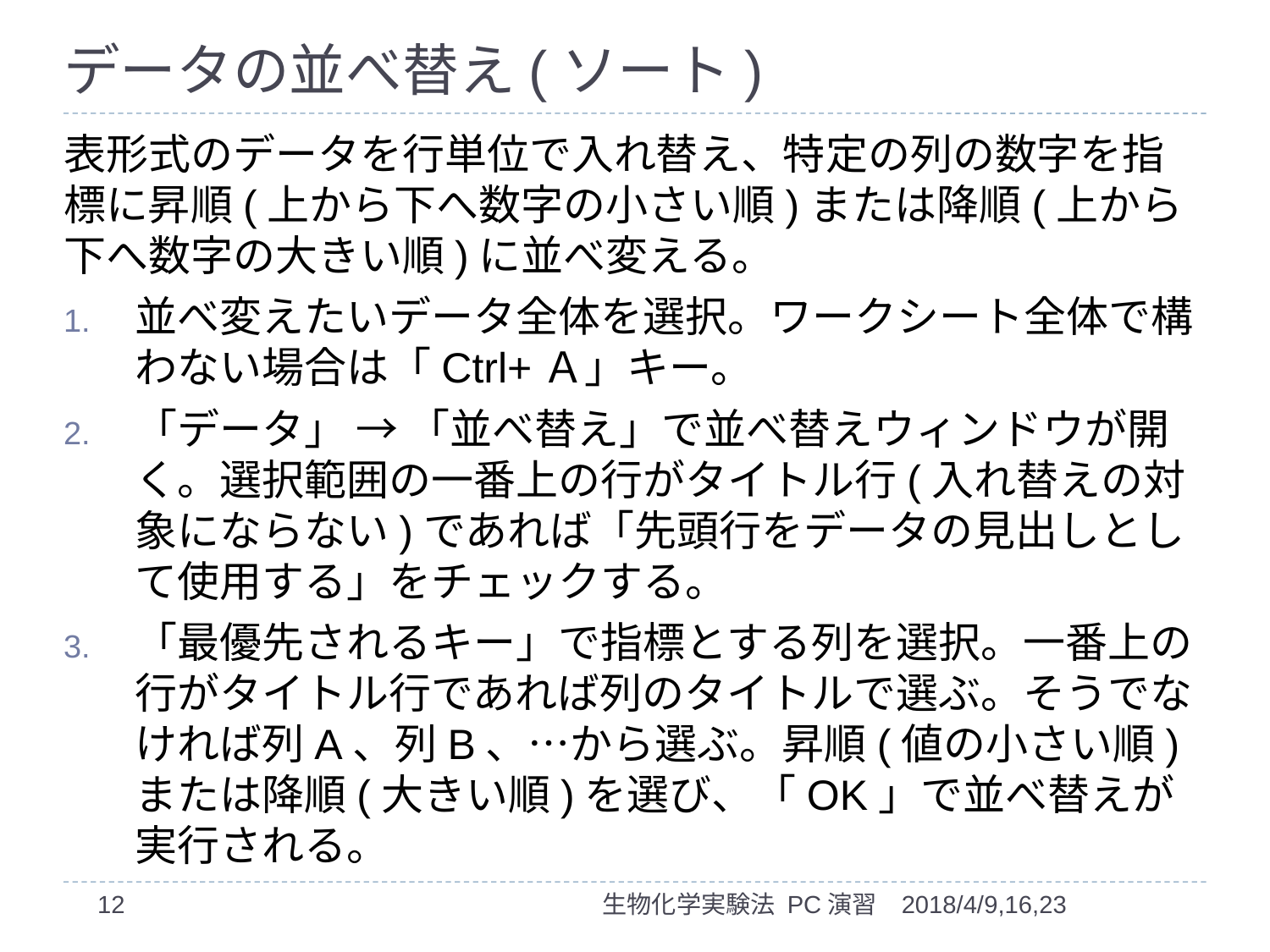

# データの並べ替え(ソート)
表形式のデータを行単位で入れ替え、特定の列の数字を指標に昇順(上から下へ数字の小さい順)または降順(上から下へ数字の大きい順)に並べ変える。
並べ変えたいデータ全体を選択。ワークシート全体で構わない場合は「Ctrl+Ａ」キー。
「データ」 → 「並べ替え」で並べ替えウィンドウが開く。選択範囲の一番上の行がタイトル行(入れ替えの対象にならない)であれば「先頭行をデータの見出しとして使用する」をチェックする。
「最優先されるキー」で指標とする列を選択。一番上の行がタイトル行であれば列のタイトルで選ぶ。そうでなければ列A、列B、…から選ぶ。昇順(値の小さい順)または降順(大きい順)を選び、「OK」で並べ替えが実行される。

12
生物化学実験法 PC演習
2018/4/9,16,23